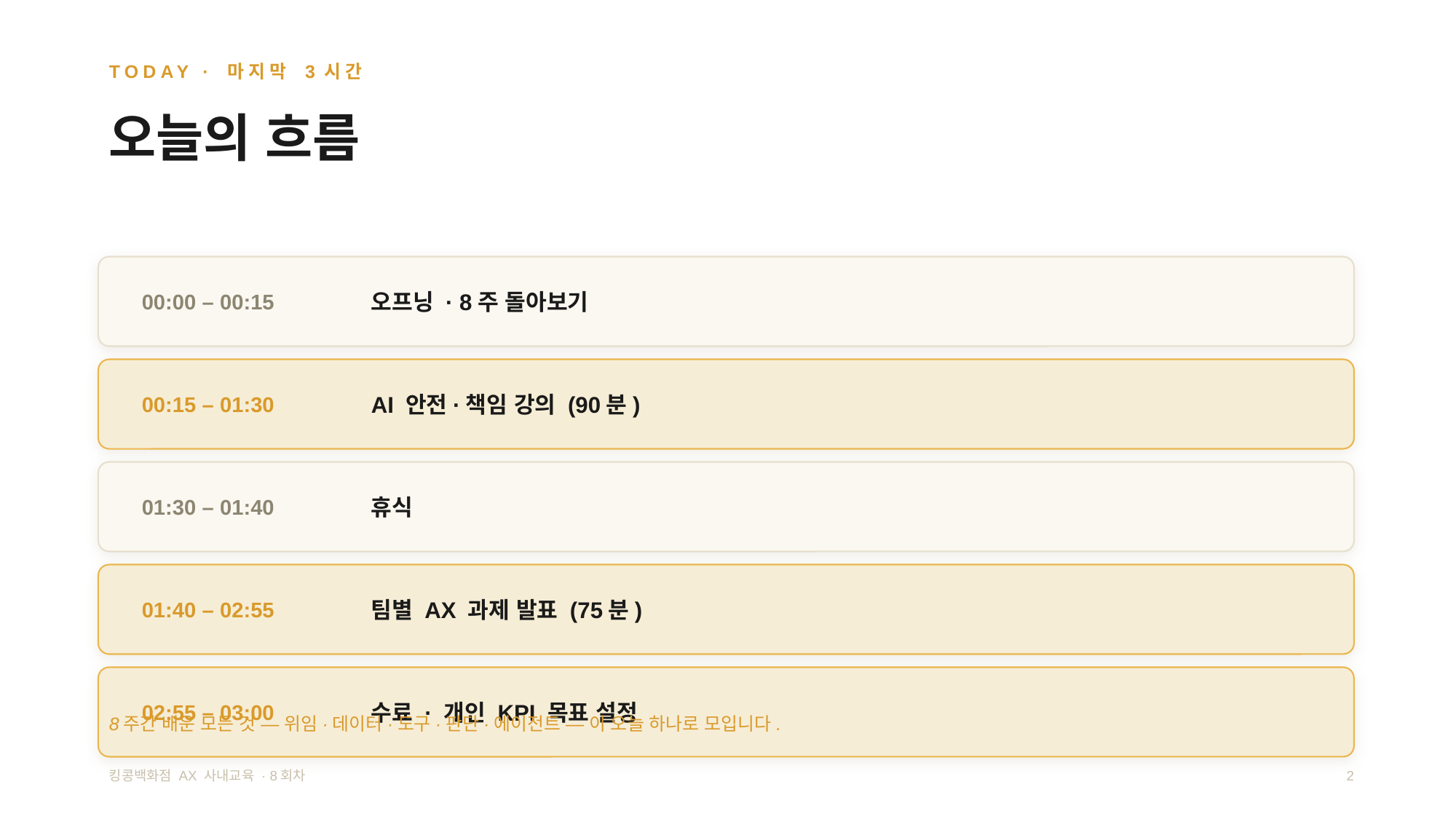

TODAY · 마지막 3시간
오늘의 흐름

00:00 – 00:15
오프닝 · 8주 돌아보기

00:15 – 01:30
AI 안전·책임 강의 (90분)

01:30 – 01:40
휴식

01:40 – 02:55
팀별 AX 과제 발표 (75분)

02:55 – 03:00
수료 · 개인 KPI 목표 설정
8주간 배운 모든 것 — 위임·데이터·도구·판단·에이전트 — 이 오늘 하나로 모입니다.
킹콩백화점 AX 사내교육 · 8회차
2